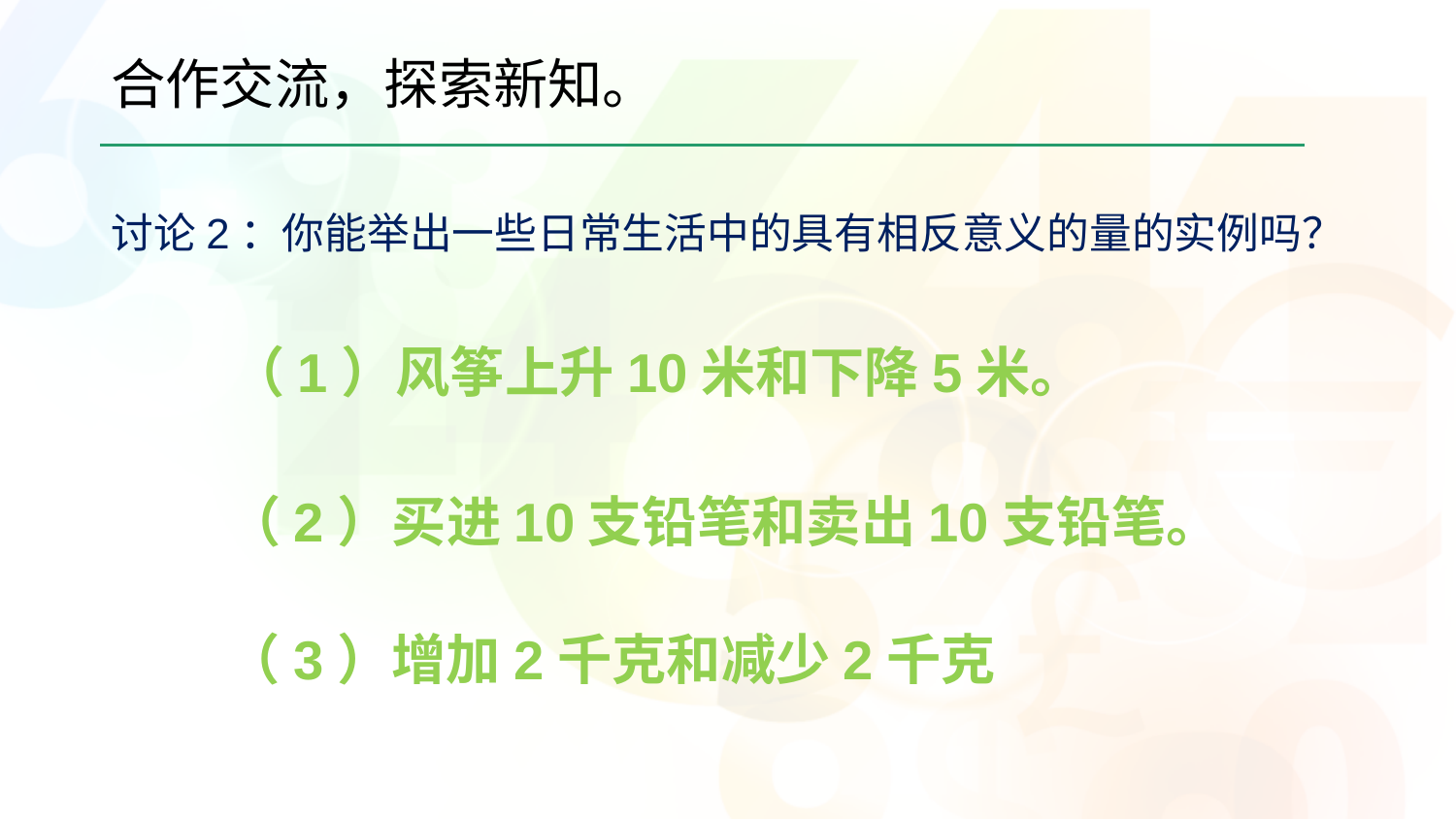

# 合作交流，探索新知。
讨论2：你能举出一些日常生活中的具有相反意义的量的实例吗？
（1）风筝上升10米和下降5米。
（2）买进10支铅笔和卖出10支铅笔。
（3）增加2千克和减少2千克